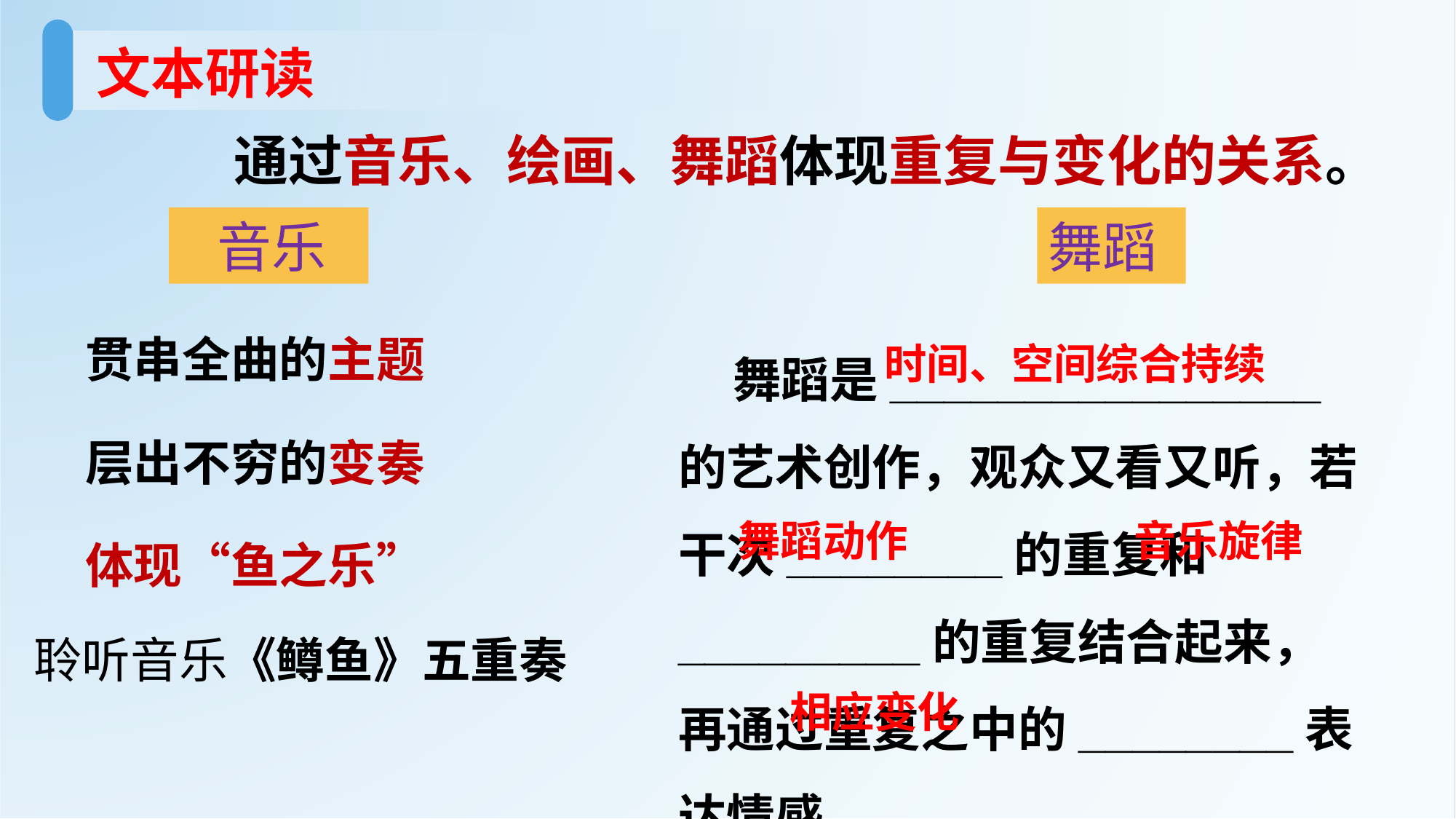

文本研读
通过音乐、绘画、舞蹈体现重复与变化的关系。
  音乐
舞蹈
舞蹈是________________的艺术创作，观众又看又听，若干次________的重复和_________的重复结合起来，再通过重复之中的________表达情感。
贯串全曲的主题
时间、空间综合持续
层出不穷的变奏
舞蹈动作
音乐旋律
体现“鱼之乐”
聆听音乐《鳟鱼》五重奏
相应变化